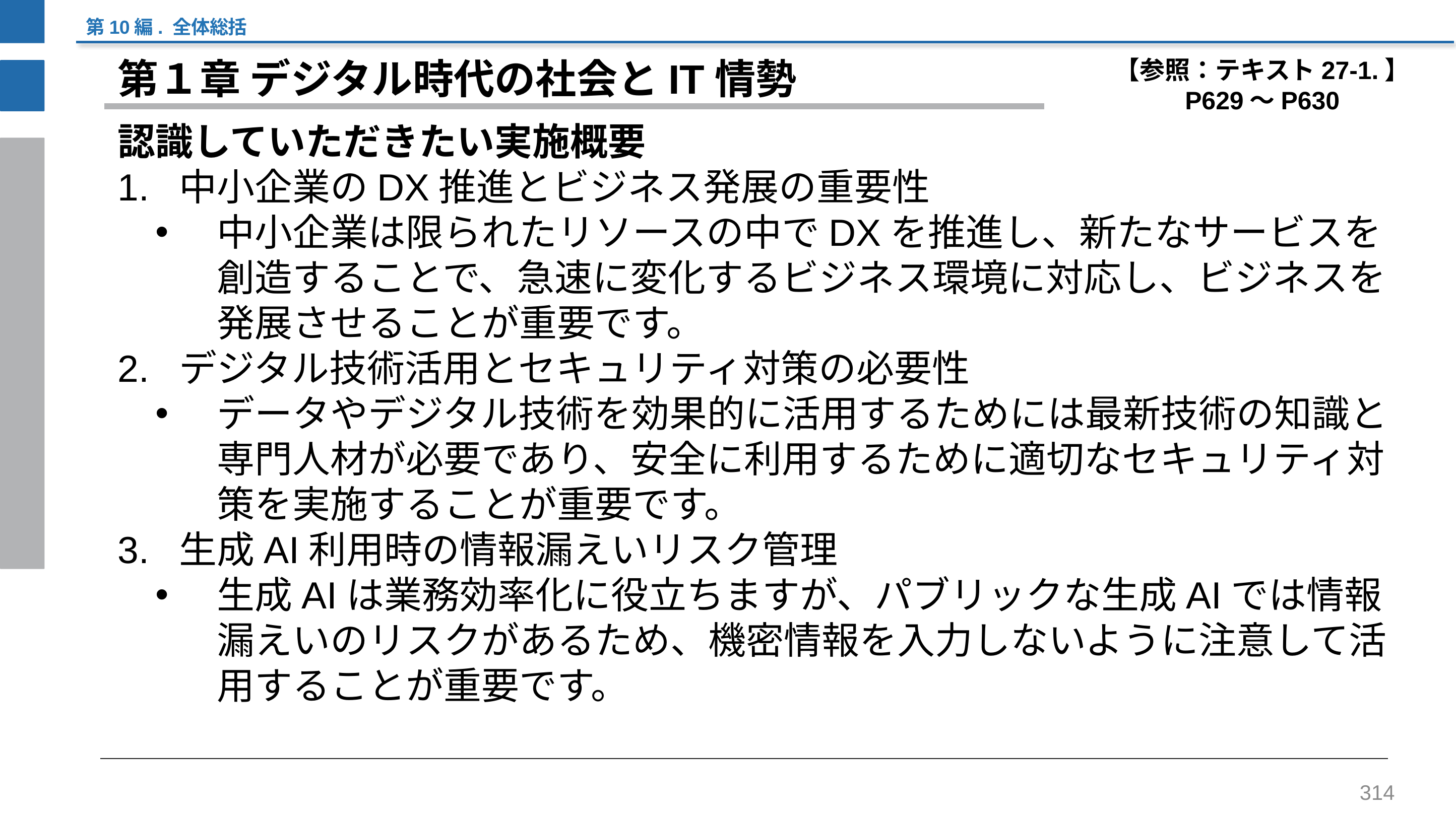

第10編. 全体総括
【参照：テキスト27-1.】
P629～P630
第１章 デジタル時代の社会とIT情勢
認識していただきたい実施概要
中小企業のDX推進とビジネス発展の重要性
中小企業は限られたリソースの中でDXを推進し、新たなサービスを創造することで、急速に変化するビジネス環境に対応し、ビジネスを発展させることが重要です。
デジタル技術活用とセキュリティ対策の必要性
データやデジタル技術を効果的に活用するためには最新技術の知識と専門人材が必要であり、安全に利用するために適切なセキュリティ対策を実施することが重要です。
生成AI利用時の情報漏えいリスク管理
生成AIは業務効率化に役立ちますが、パブリックな生成AIでは情報漏えいのリスクがあるため、機密情報を入力しないように注意して活用することが重要です。
314